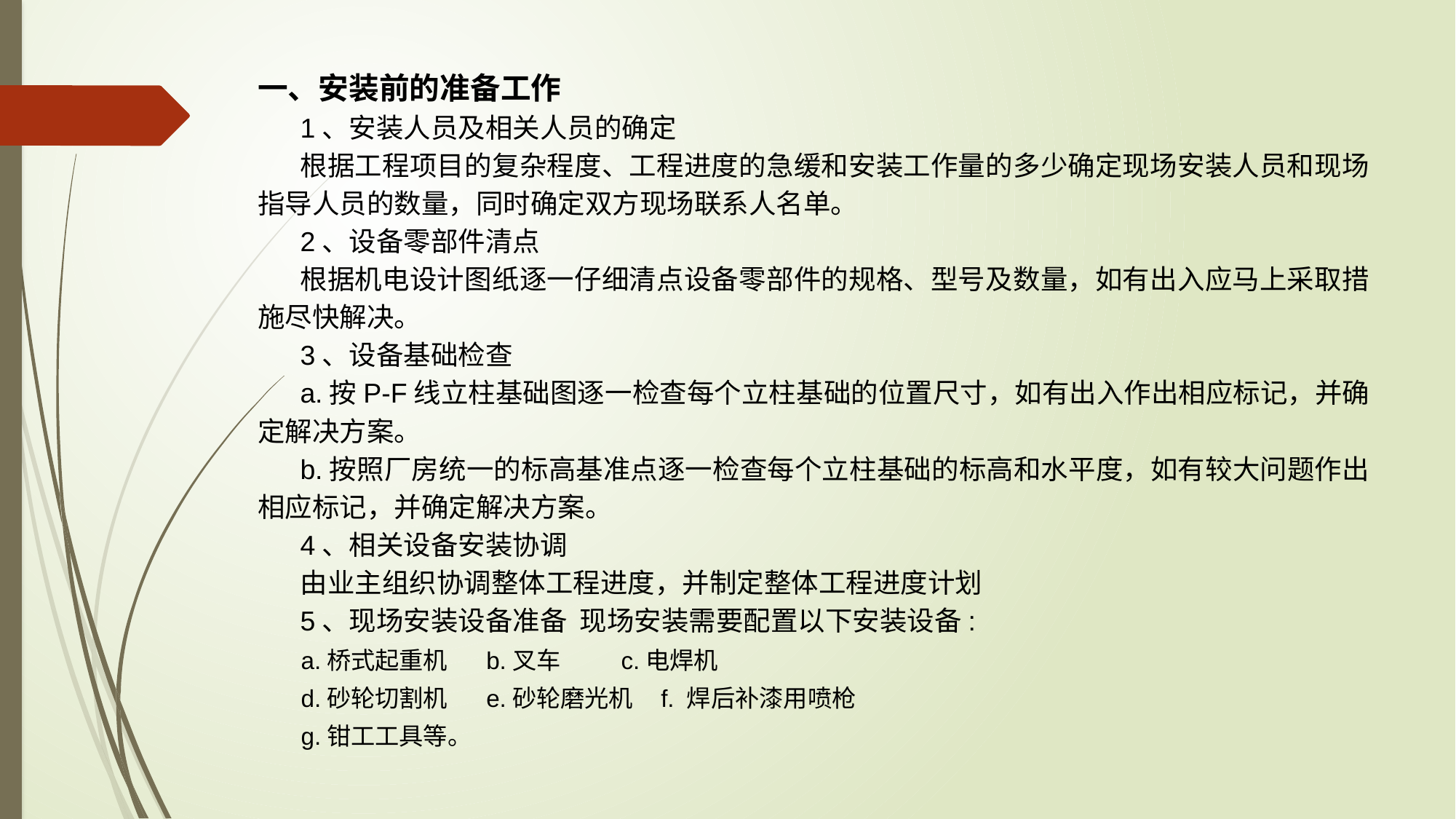

一、安装前的准备工作
1、安装人员及相关人员的确定
根据工程项目的复杂程度、工程进度的急缓和安装工作量的多少确定现场安装人员和现场指导人员的数量，同时确定双方现场联系人名单。
2、设备零部件清点
根据机电设计图纸逐一仔细清点设备零部件的规格、型号及数量，如有出入应马上采取措施尽快解决。
3、设备基础检查
a.按P-F线立柱基础图逐一检查每个立柱基础的位置尺寸，如有出入作出相应标记，并确定解决方案。
b.按照厂房统一的标高基准点逐一检查每个立柱基础的标高和水平度，如有较大问题作出相应标记，并确定解决方案。
4、相关设备安装协调
由业主组织协调整体工程进度，并制定整体工程进度计划
5、现场安装设备准备  现场安装需要配置以下安装设备:
 a.桥式起重机      b.叉车          c.电焊机
 d.砂轮切割机      e.砂轮磨光机    f. 焊后补漆用喷枪
 g.钳工工具等。